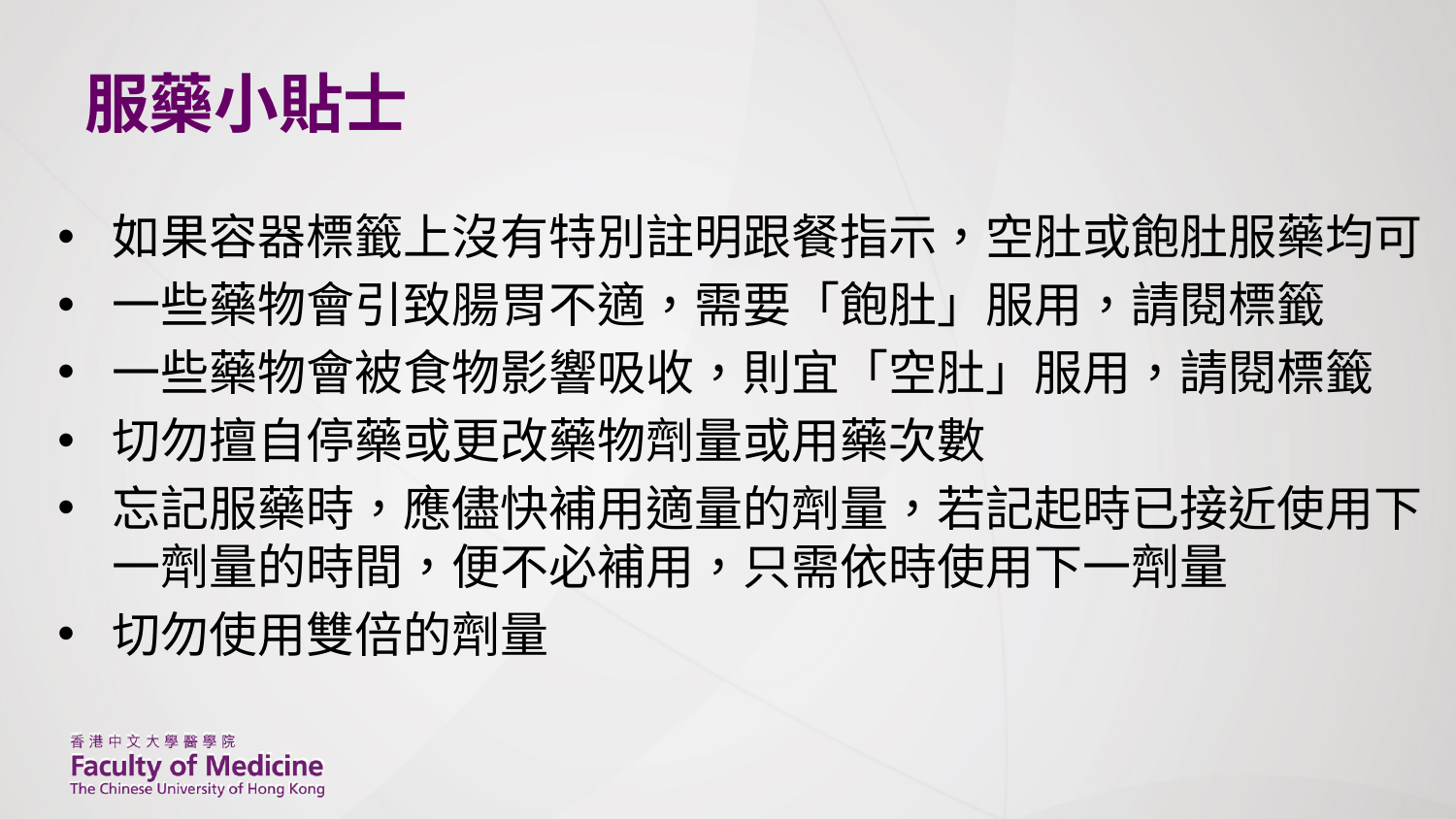

# 服藥小貼士
如果容器標籤上沒有特別註明跟餐指示，空肚或飽肚服藥均可
一些藥物會引致腸胃不適，需要「飽肚」服用，請閱標籤
一些藥物會被食物影響吸收，則宜「空肚」服用，請閱標籤
切勿擅自停藥或更改藥物劑量或用藥次數
忘記服藥時，應儘快補用適量的劑量，若記起時已接近使用下一劑量的時間，便不必補用，只需依時使用下一劑量
切勿使用雙倍的劑量